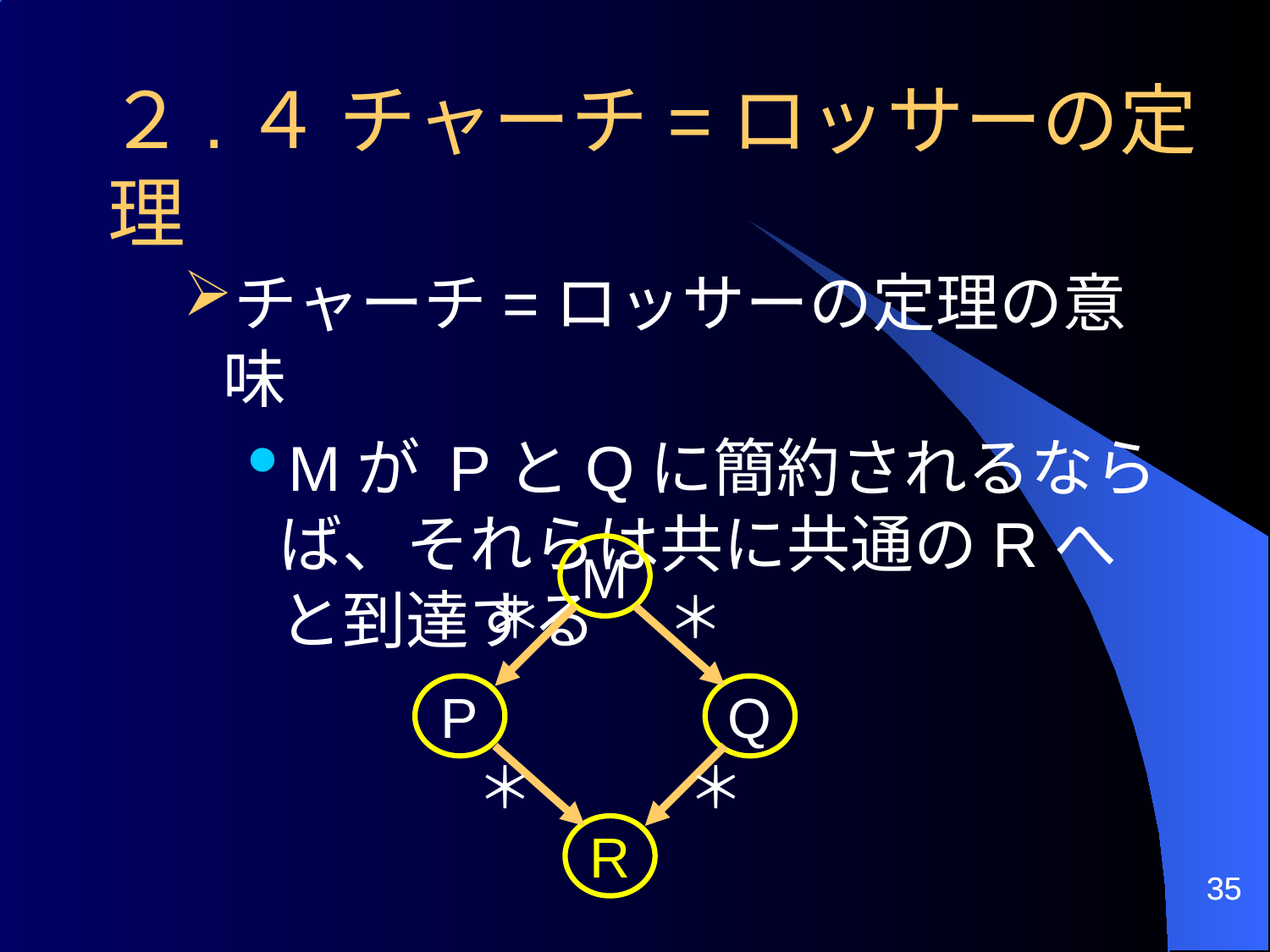

２.４ チャーチ=ロッサーの定理
チャーチ=ロッサーの定理の意味
Mが PとQに簡約されるならば、それらは共に共通のRへと到達する
M
＊

＊

P
Q
＊

＊
R
35
35